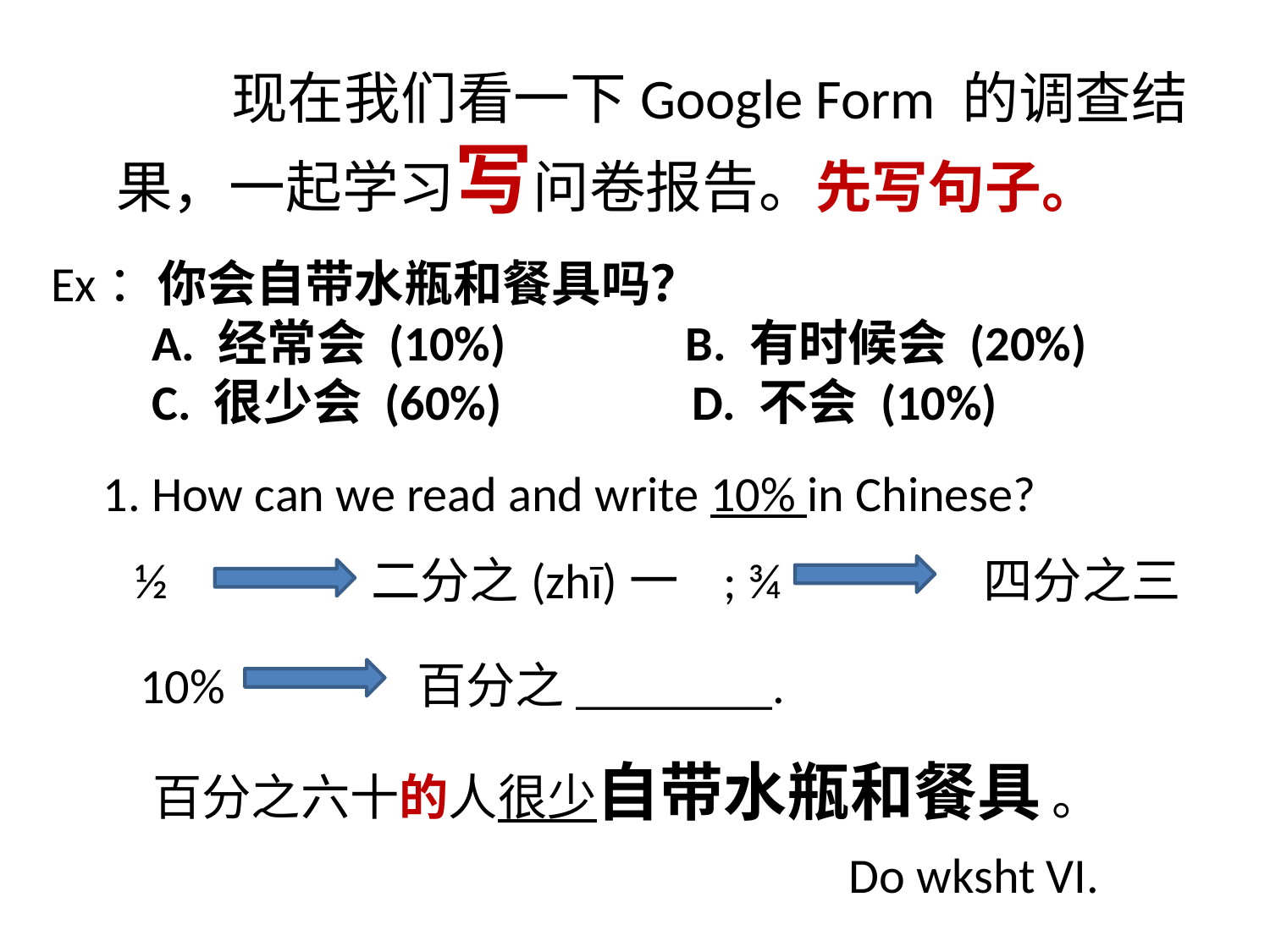

现在我们看一下Google Form 的调查结果，一起学习写问卷报告。先写句子。
Ex：你会自带水瓶和餐具吗？
         A. 经常会 (10%)                B. 有时候会 (20%)
         C. 很少会 (60%)                 D. 不会 (10%)

1. How can we read and write 10% in Chinese?
 ½                 二分之(zhī)一   ; ¾                 四分之三

10%                百分之________.

百分之六十的人很少自带水瓶和餐具 。
Do wksht VI.